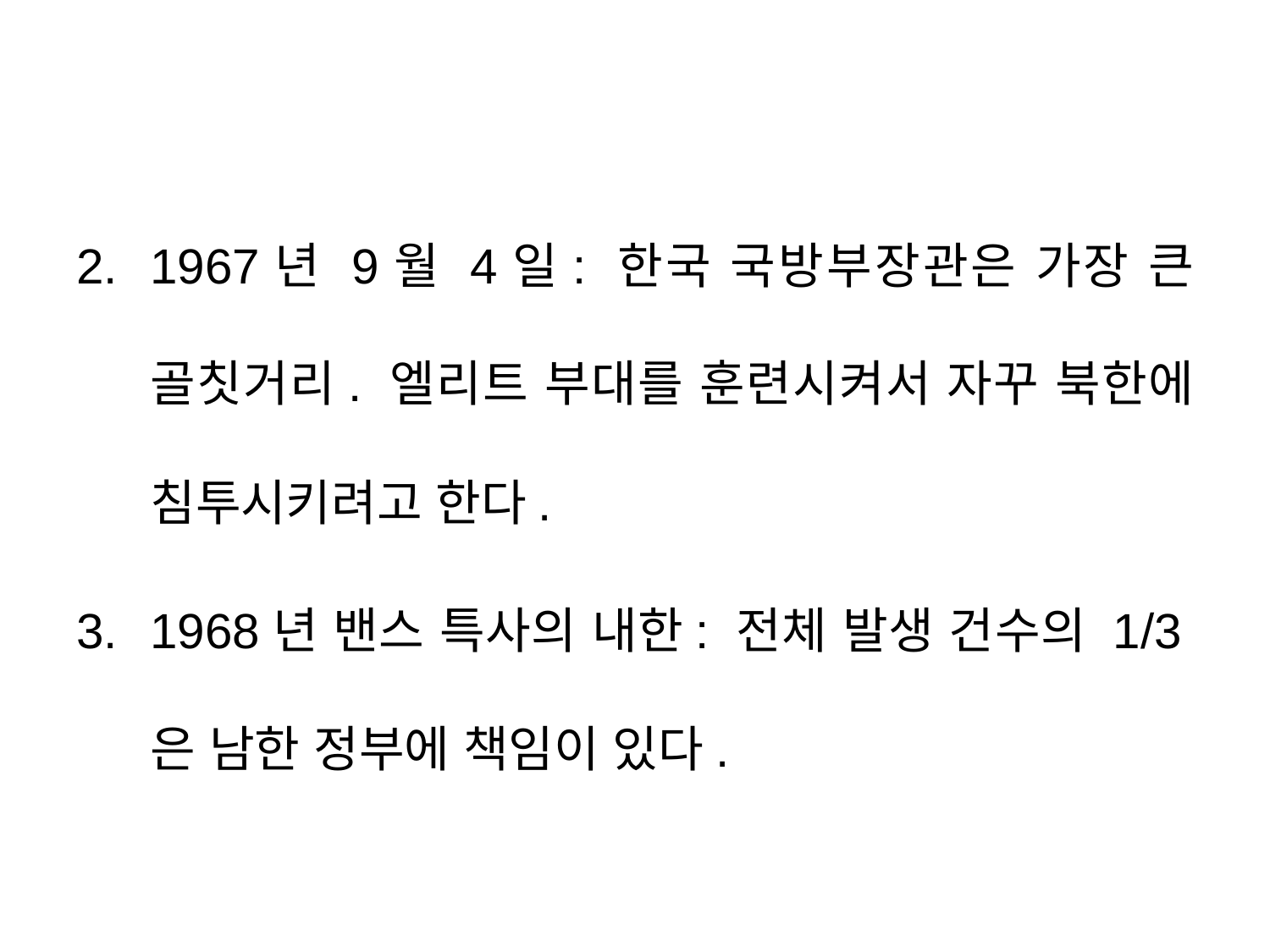

1967년 9월 4일: 한국 국방부장관은 가장 큰 골칫거리. 엘리트 부대를 훈련시켜서 자꾸 북한에 침투시키려고 한다.
1968년 밴스 특사의 내한: 전체 발생 건수의 1/3은 남한 정부에 책임이 있다.